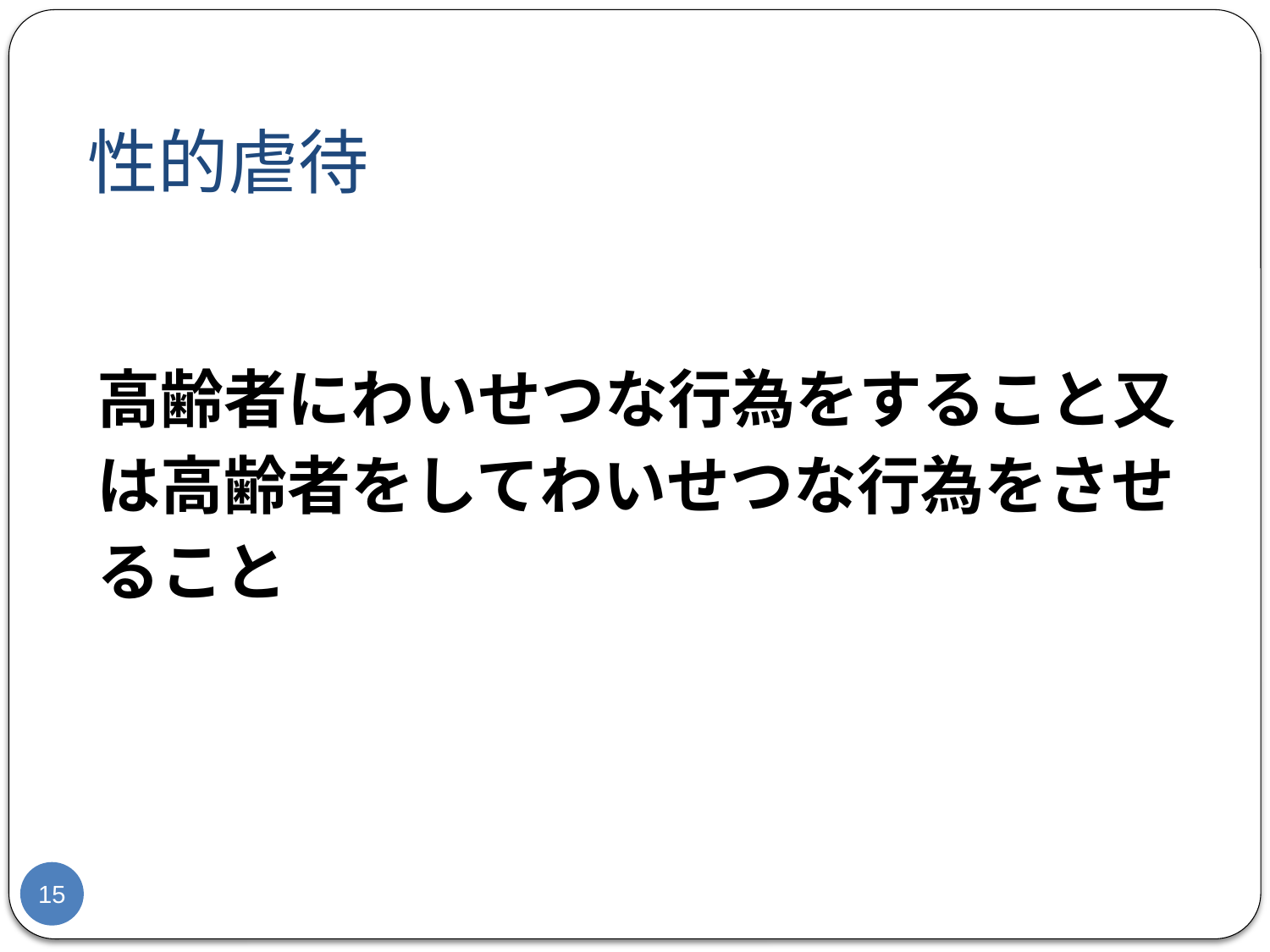

# 性的虐待

高齢者にわいせつな行為をすること又
は高齢者をしてわいせつな行為をさせ
ること

15